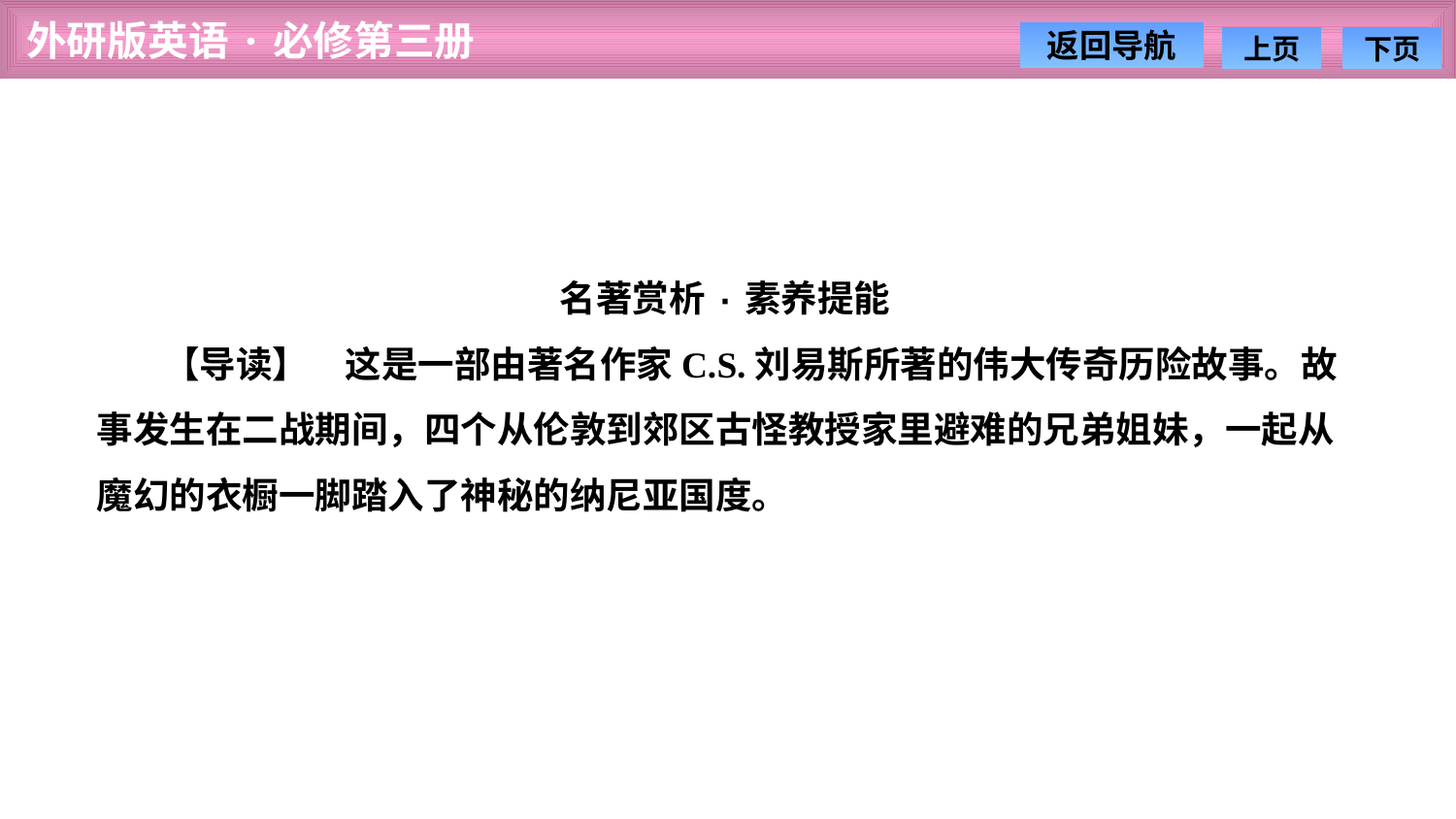

名著赏析·素养提能
       【导读】　这是一部由著名作家C.S.刘易斯所著的伟大传奇历险故事。故事发生在二战期间，四个从伦敦到郊区古怪教授家里避难的兄弟姐妹，一起从魔幻的衣橱一脚踏入了神秘的纳尼亚国度。